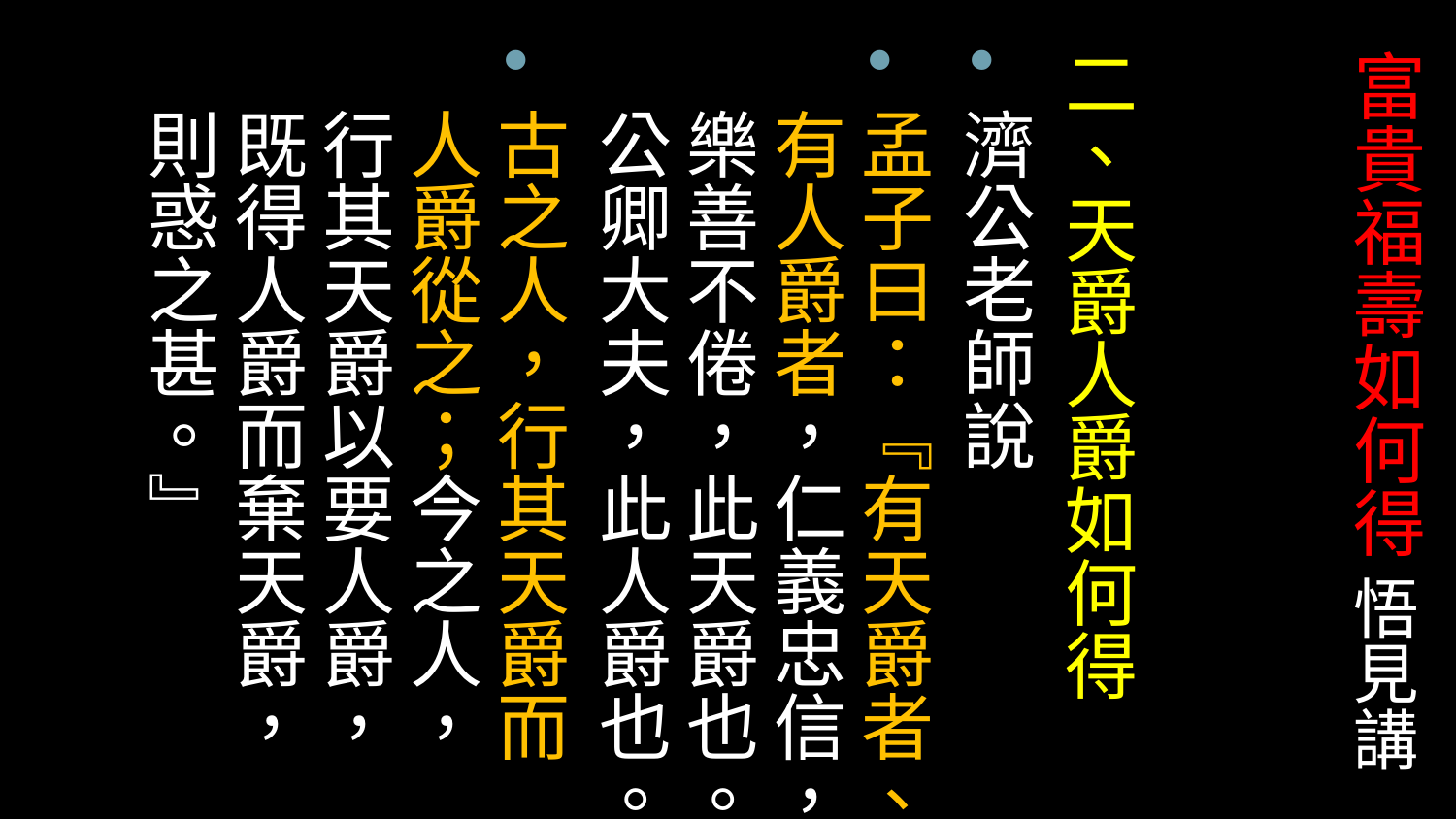

二、天爵人爵如何得
濟公老師說
孟子曰：『有天爵者、有人爵者，仁義忠信，樂善不倦，此天爵也。公卿大夫，此人爵也。
古之人，行其天爵而人爵從之；今之人，行其天爵以要人爵，既得人爵而棄天爵，則惑之甚。』

# 富貴福壽如何得 悟見講